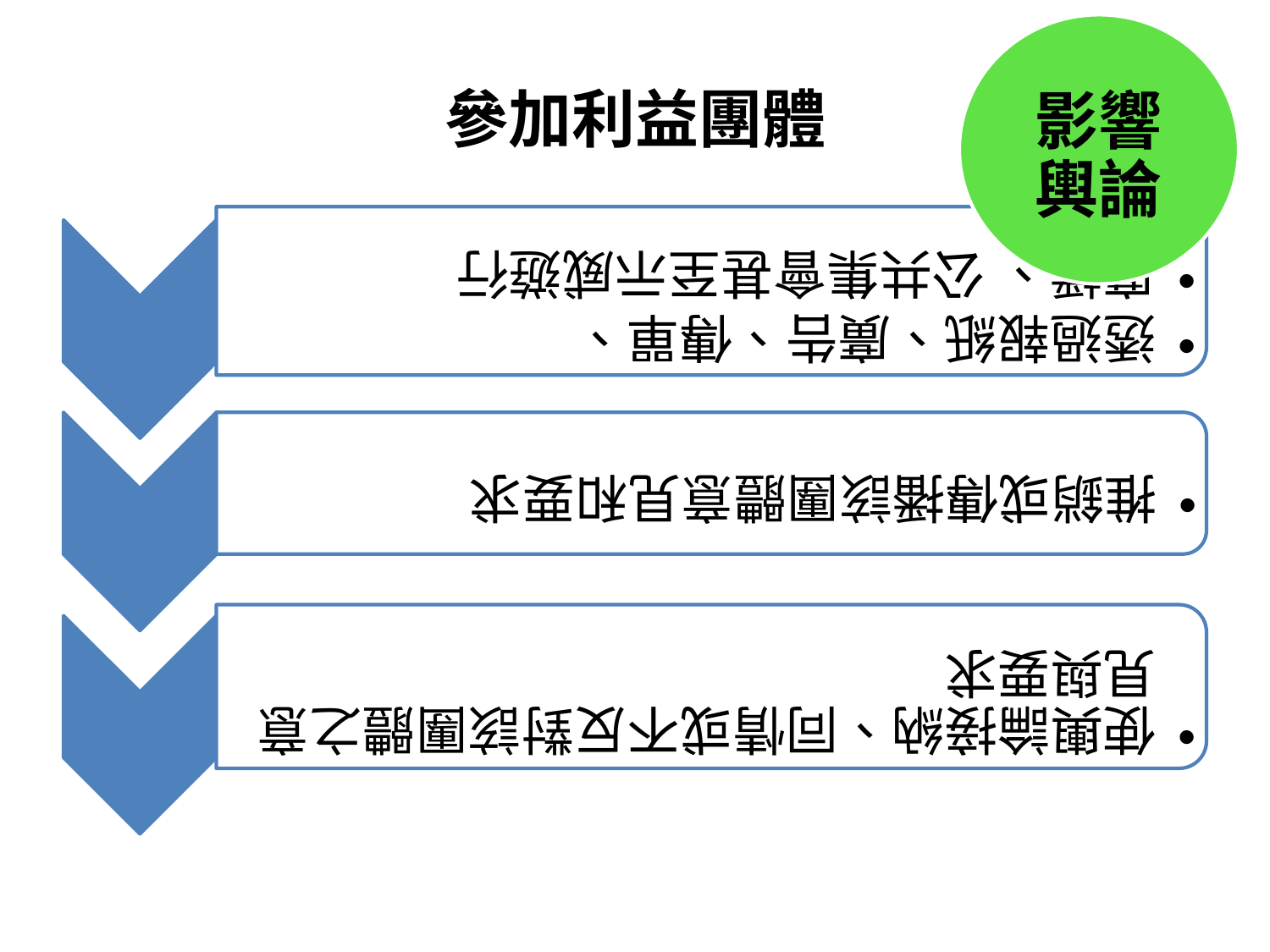

影響輿論
# 參加利益團體

透過報紙、廣告、傳單、
廣播、 公共集會甚至示威遊行

推銷或傳播該團體意見和要求

使輿論接納、同情或不反對該團體之意見與要求